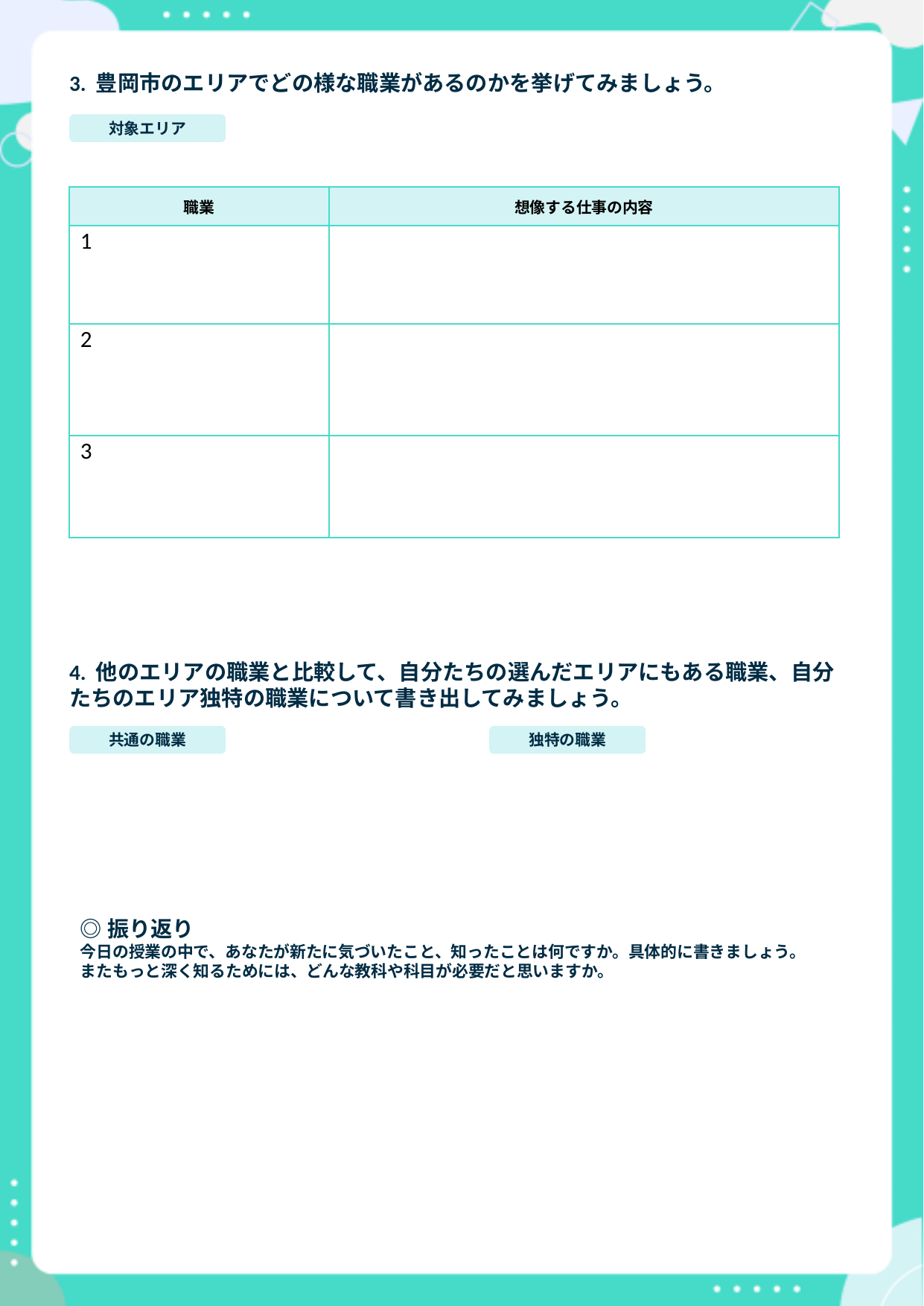

3. 豊岡市のエリアでどの様な職業があるのかを挙げてみましょう。
対象エリア
| 職業 | 想像する仕事の内容 |
| --- | --- |
| 1 |  |
| 2 |  |
| 3 |  |
4. 他のエリアの職業と比較して、自分たちの選んだエリアにもある職業、自分たちのエリア独特の職業について書き出してみましょう。
共通の職業
独特の職業
◎振り返り
今日の授業の中で、あなたが新たに気づいたこと、知ったことは何ですか。具体的に書きましょう。
またもっと深く知るためには、どんな教科や科目が必要だと思いますか。